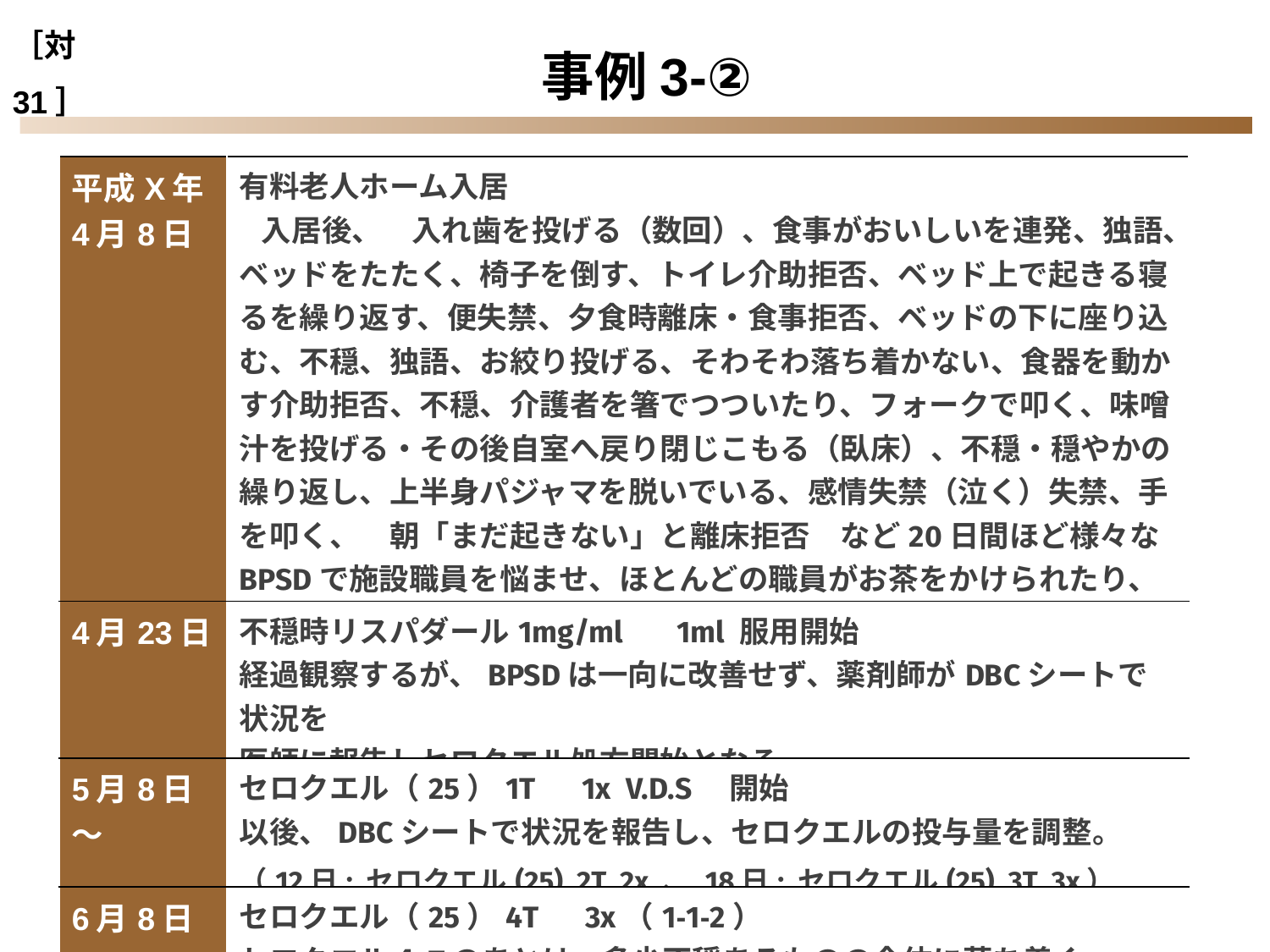

［対31］
事例3‐②

| 平成X年 4月8日 | 有料老人ホーム入居 入居後、　入れ歯を投げる（数回）、食事がおいしいを連発、独語、ベッドをたたく、椅子を倒す、トイレ介助拒否、ベッド上で起きる寝るを繰り返す、便失禁、夕食時離床・食事拒否、ベッドの下に座り込む、不穏、独語、お絞り投げる、そわそわ落ち着かない、食器を動かす介助拒否、不穏、介護者を箸でつついたり、フォークで叩く、味噌汁を投げる・その後自室へ戻り閉じこもる（臥床）、不穏・穏やかの繰り返し、上半身パジャマを脱いでいる、感情失禁（泣く）失禁、手を叩く、　朝「まだ起きない」と離床拒否　など20日間ほど様々なBPSDで施設職員を悩ませ、ほとんどの職員がお茶をかけられたり、腕をつねられたり、介助が大変な状況。医師に状況を報告しリスパダール処方。 |
| --- | --- |
| 4月23日 | 不穏時リスパダール1mg/ml 　1ml 服用開始 経過観察するが、BPSDは一向に改善せず、薬剤師がDBCシートで状況を 医師に報告しセロクエル処方開始となる |
| 5月8日～ | セロクエル（25）1T　1x V.D.S　開始 以後、DBCシートで状況を報告し、セロクエルの投与量を調整。 （12日: セロクエル(25) 2T 2x 、 18日: セロクエル(25) 3T 3x） |
| 6月8日 | セロクエル（25）4T　3x（1‐1‐2） セロクエル４Tのあとは、多少不穏あるものの全体に落ち着く。 リスパダール内用液頓用は、ほとんど使用していない。 |